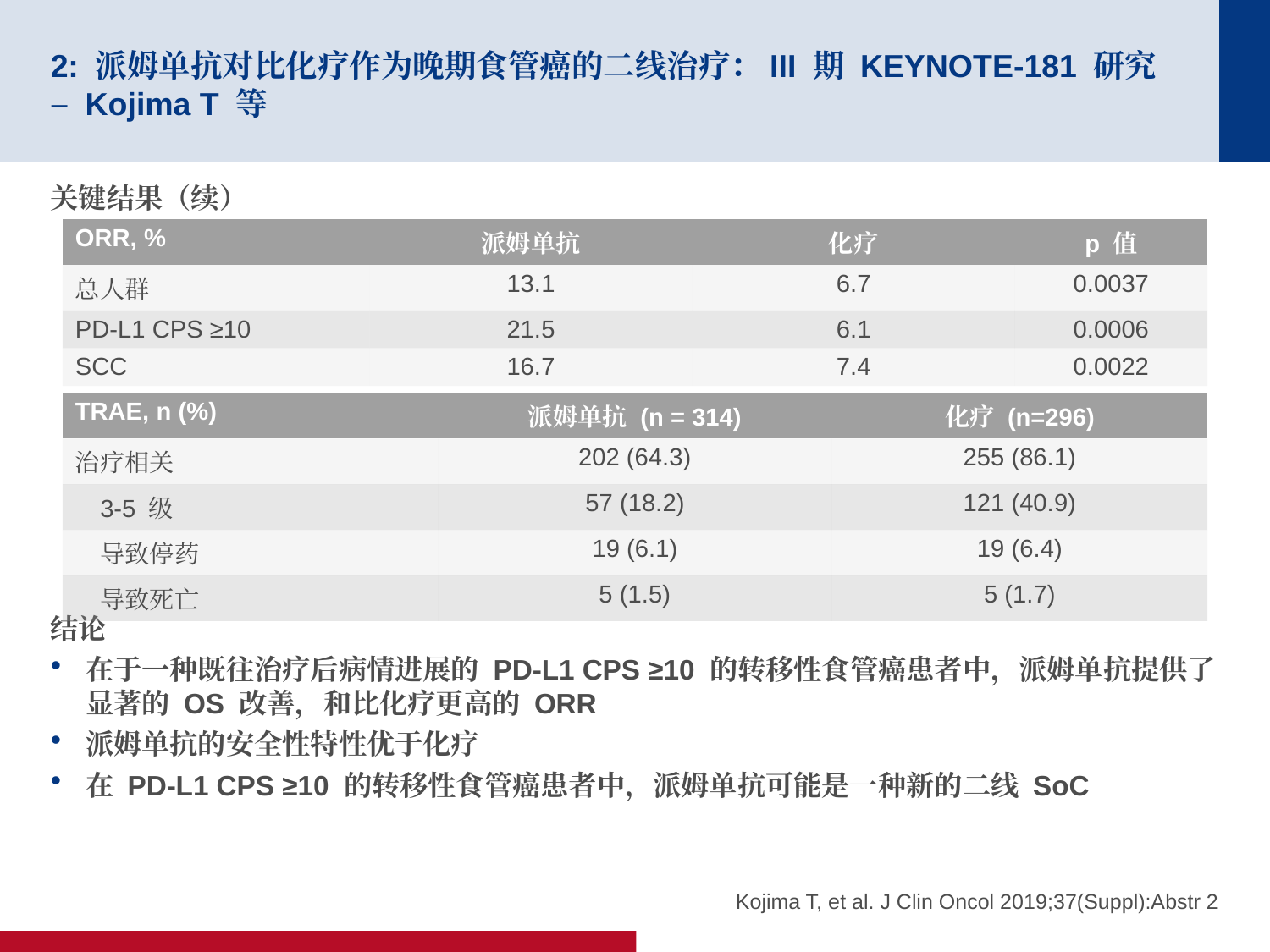

# 2: 派姆单抗对比化疗作为晚期食管癌的二线治疗：III 期 KEYNOTE-181 研究 – Kojima T 等
关键结果（续）

结论
在于一种既往治疗后病情进展的 PD-L1 CPS ≥10 的转移性食管癌患者中，派姆单抗提供了显著的 OS 改善，和比化疗更高的 ORR
派姆单抗的安全性特性优于化疗
在 PD-L1 CPS ≥10 的转移性食管癌患者中，派姆单抗可能是一种新的二线 SoC
| ORR, % | 派姆单抗 | 化疗 | p 值 |
| --- | --- | --- | --- |
| 总人群 | 13.1 | 6.7 | 0.0037 |
| PD-L1 CPS ≥10 | 21.5 | 6.1 | 0.0006 |
| SCC | 16.7 | 7.4 | 0.0022 |
| TRAE, n (%) | 派姆单抗 (n = 314) | 化疗 (n=296) |
| --- | --- | --- |
| 治疗相关 | 202 (64.3) | 255 (86.1) |
| 3-5 级 | 57 (18.2) | 121 (40.9) |
| 导致停药 | 19 (6.1) | 19 (6.4) |
| 导致死亡 | 5 (1.5) | 5 (1.7) |
Kojima T, et al. J Clin Oncol 2019;37(Suppl):Abstr 2